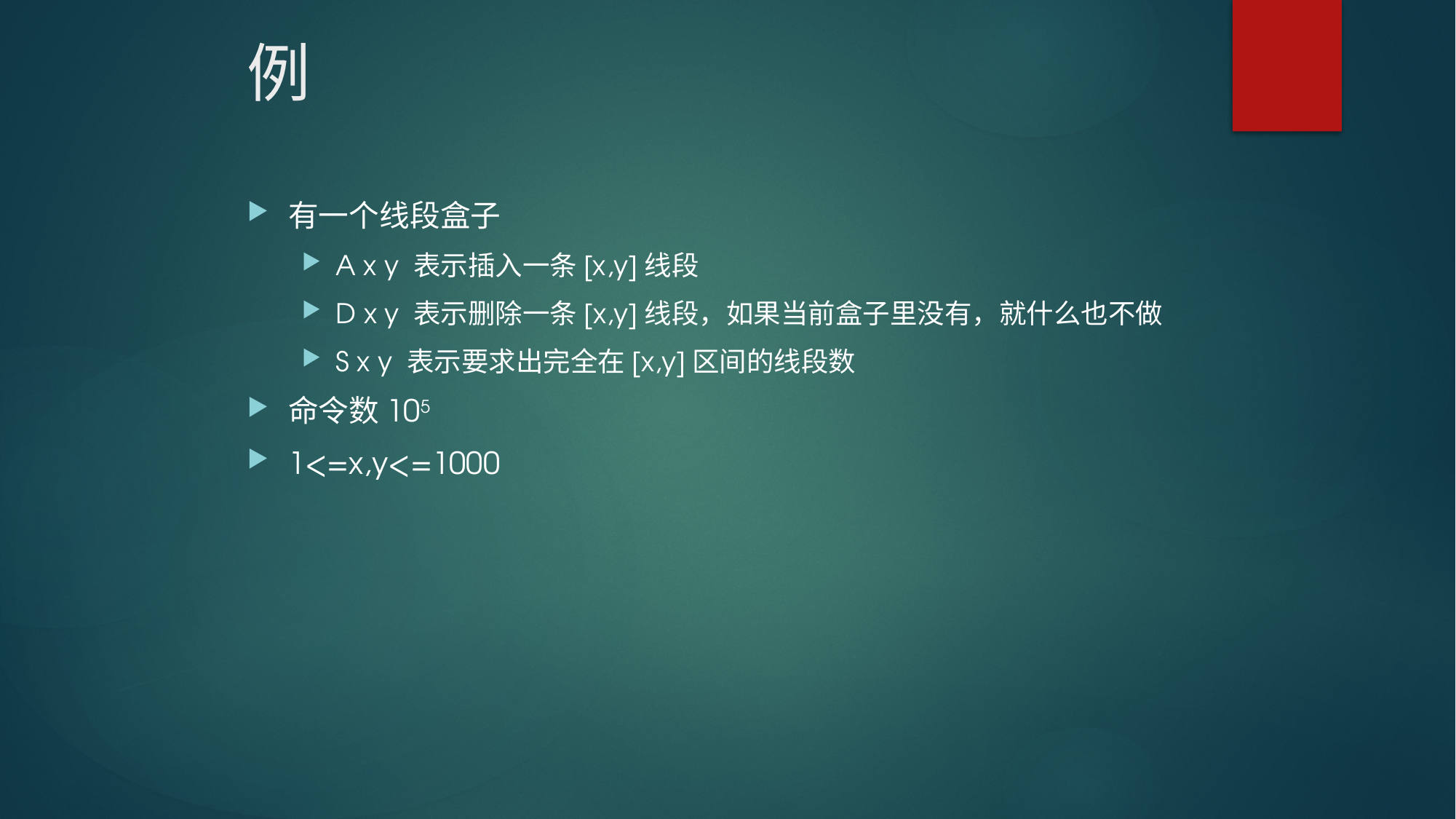

# 例
有一个线段盒子
A x y 表示插入一条[x,y]线段
D x y 表示删除一条[x,y]线段，如果当前盒子里没有，就什么也不做
S x y 表示要求出完全在[x,y]区间的线段数
命令数105
1<=x,y<=1000